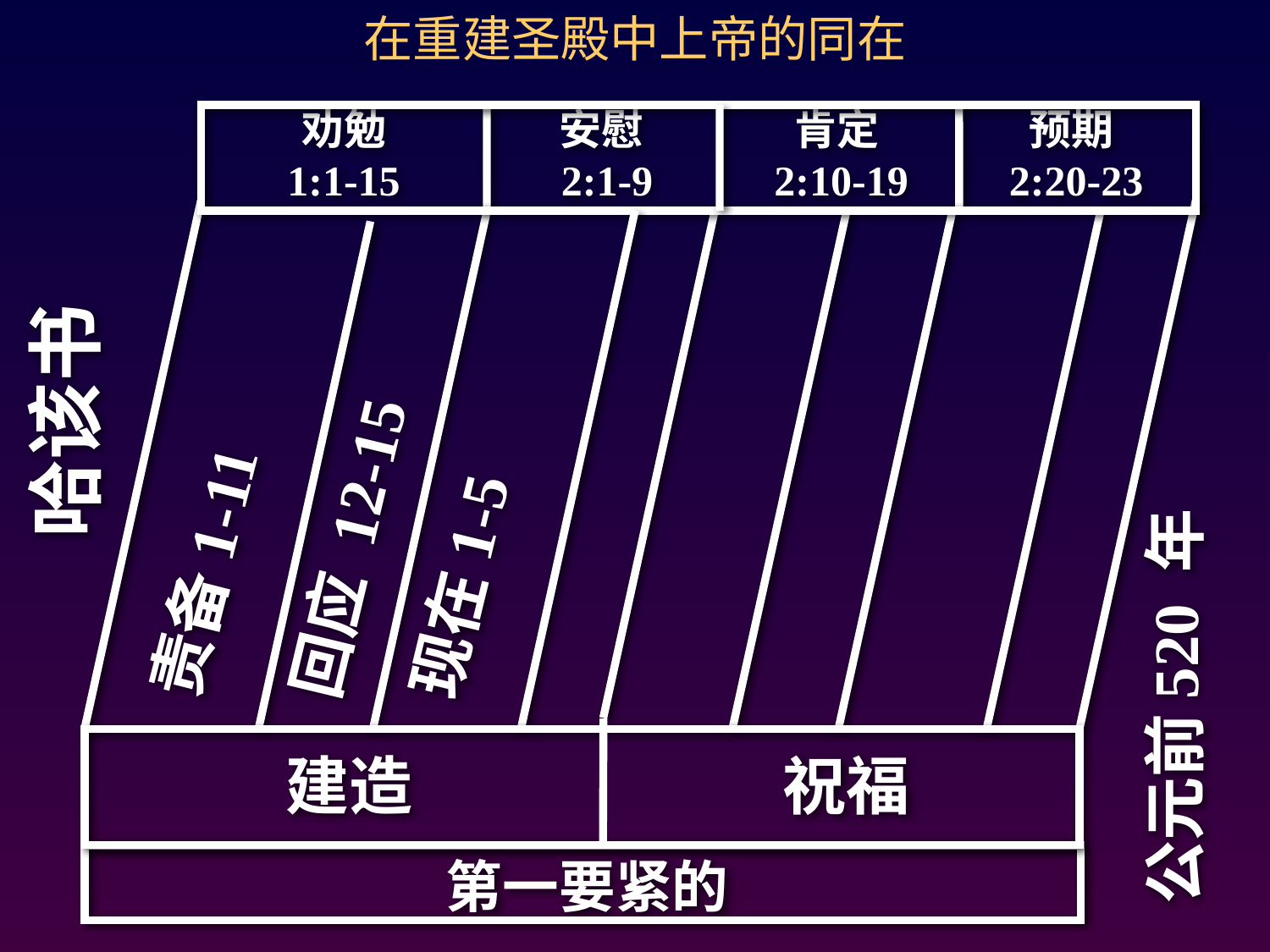

在重建圣殿中上帝的同在
劝勉
1:1-15

安慰
 2:1-9
肯定
2:10-19
预期
2:20-23

哈该书
责备1-11

现在1-5
回应 12-15
公元前520 年

建造
祝福

第一要紧的